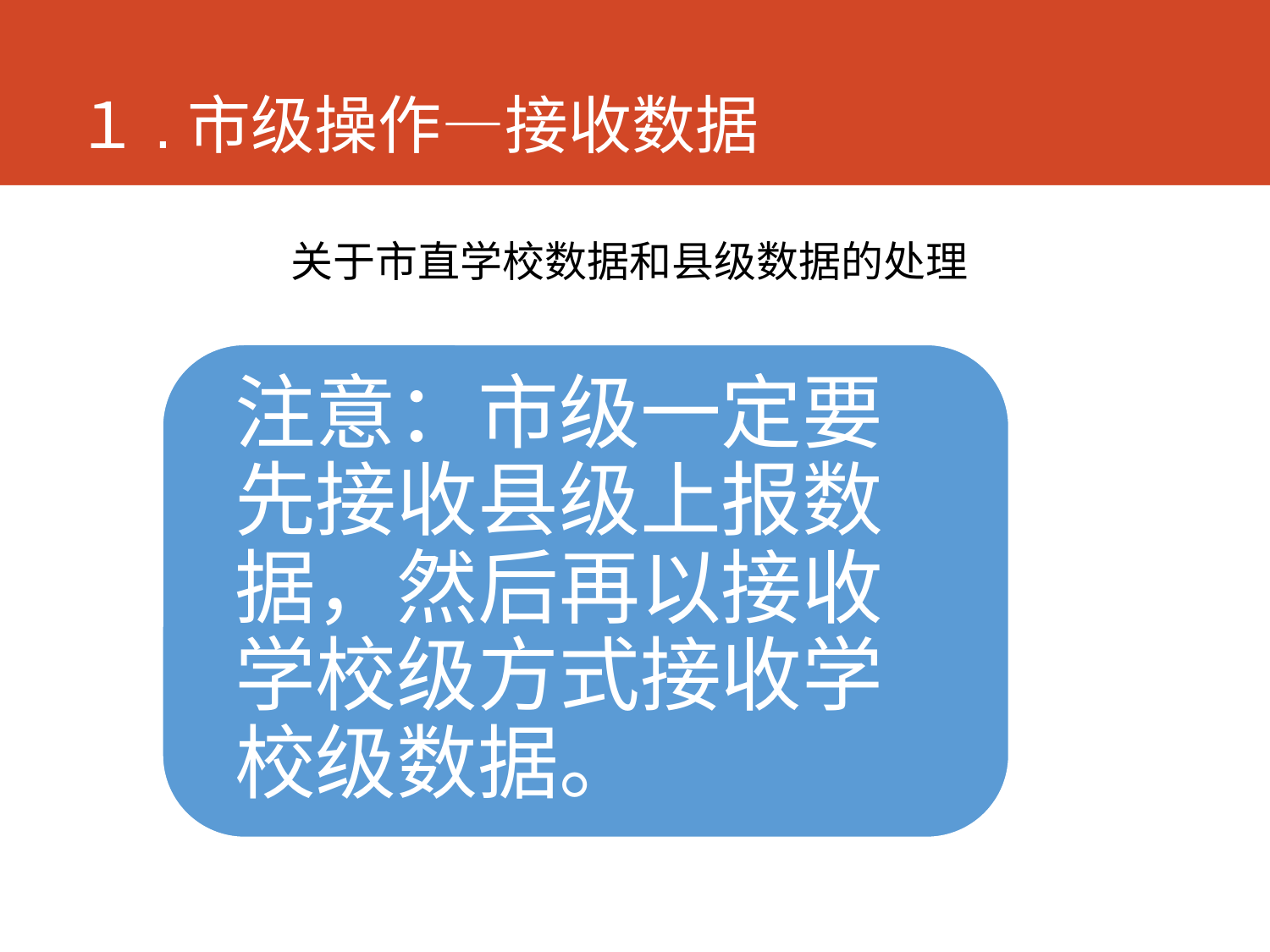

# １.市级操作—接收数据
关于市直学校数据和县级数据的处理
注意：市级一定要先接收县级上报数据，然后再以接收学校级方式接收学校级数据。